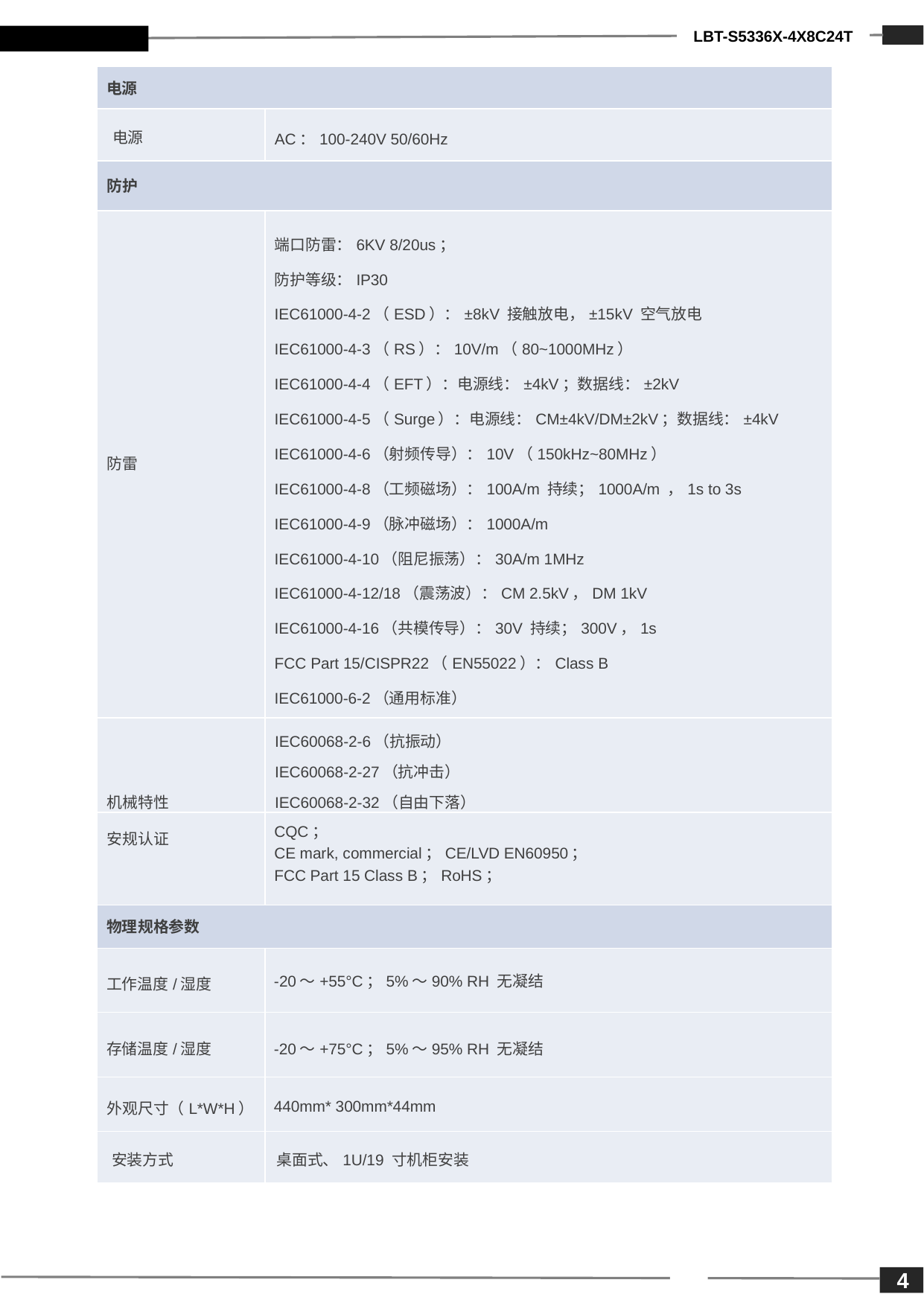

LBT-S5336X-4X8C24T

| 电源 |  |
| --- | --- |
| 电源 | AC：100-240V 50/60Hz |
| 防护 |  |
| 防雷 | 端口防雷：6KV 8/20us； 防护等级：IP30 IEC61000-4-2（ESD）：±8kV 接触放电，±15kV 空气放电 IEC61000-4-3（RS）：10V/m（80~1000MHz） IEC61000-4-4（EFT）：电源线：±4kV；数据线：±2kV IEC61000-4-5（Surge）：电源线：CM±4kV/DM±2kV；数据线：±4kV IEC61000-4-6（射频传导）：10V（150kHz~80MHz） IEC61000-4-8（工频磁场）：100A/m 持续；1000A/m ，1s to 3s IEC61000-4-9（脉冲磁场）：1000A/m IEC61000-4-10（阻尼振荡）：30A/m 1MHz IEC61000-4-12/18（震荡波）：CM 2.5kV，DM 1kV IEC61000-4-16（共模传导）：30V 持续；300V，1s FCC Part 15/CISPR22（EN55022）：Class B IEC61000-6-2（通用标准） |
| 机械特性 | IEC60068-2-6（抗振动） IEC60068-2-27（抗冲击） IEC60068-2-32（自由下落） |
| 安规认证 | CQC； CE mark, commercial；CE/LVD EN60950； FCC Part 15 Class B；RoHS； |
| 物理规格参数 |  |
| 工作温度/湿度 | -20～+55°C；5%～90% RH 无凝结 |
| 存储温度/湿度 | -20～+75°C；5%～95% RH 无凝结 |
| 外观尺寸（L\*W\*H） | 440mm\* 300mm\*44mm |
| 安装方式 | 桌面式、1U/19 寸机柜安装 |

4